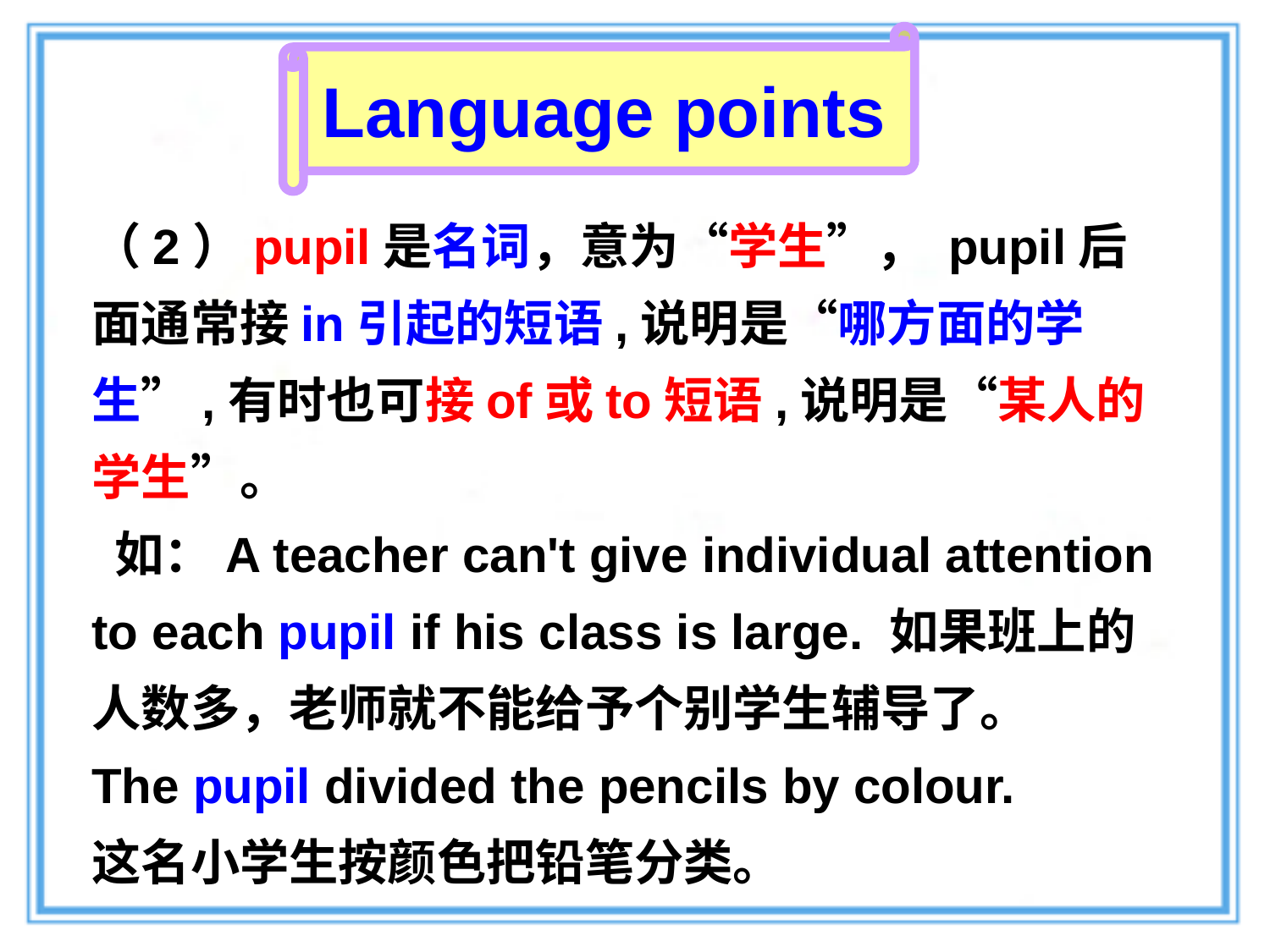

Language points
（2）pupil是名词，意为“学生”， pupil后面通常接in引起的短语,说明是“哪方面的学生”,有时也可接of或to短语,说明是“某人的学生”。
 如：A teacher can't give individual attention to each pupil if his class is large. 如果班上的人数多，老师就不能给予个别学生辅导了。
The pupil divided the pencils by colour.
这名小学生按颜色把铅笔分类。